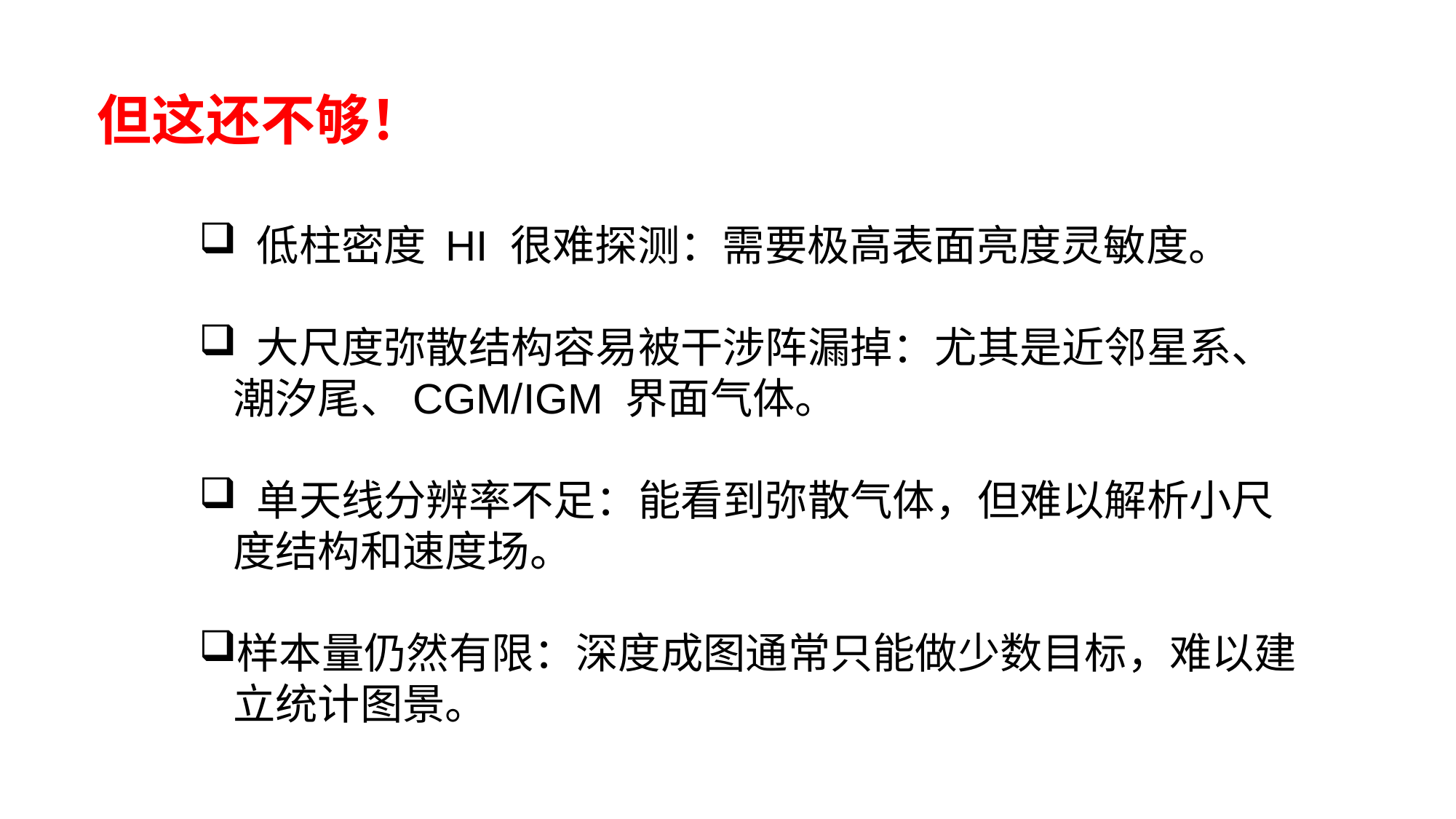

但这还不够！
 低柱密度 HI 很难探测：需要极高表面亮度灵敏度。

 大尺度弥散结构容易被干涉阵漏掉：尤其是近邻星系、潮汐尾、CGM/IGM 界面气体。

 单天线分辨率不足：能看到弥散气体，但难以解析小尺度结构和速度场。

样本量仍然有限：深度成图通常只能做少数目标，难以建立统计图景。